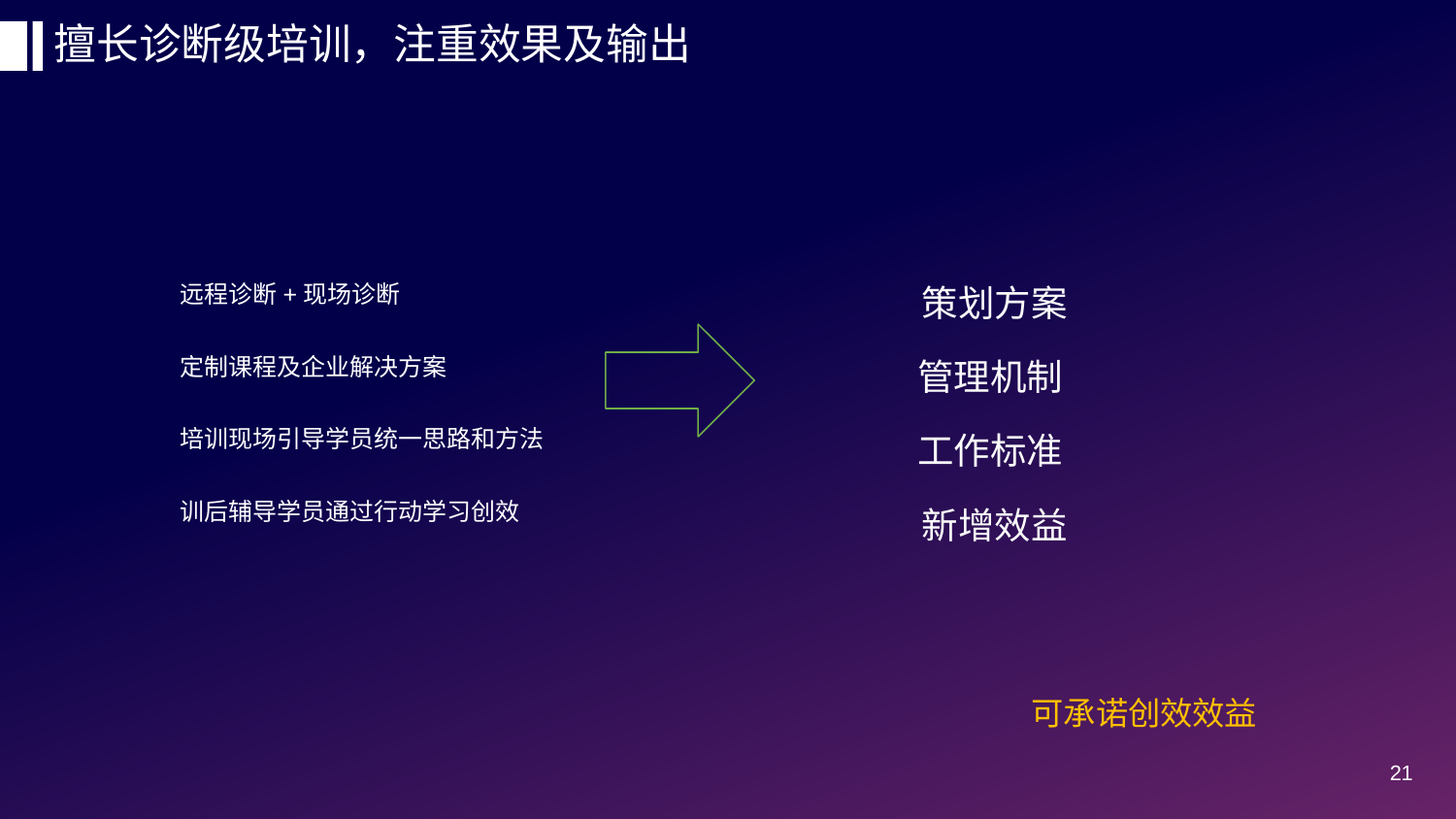

擅长诊断级培训，注重效果及输出

远程诊断+现场诊断
定制课程及企业解决方案
培训现场引导学员统一思路和方法
训后辅导学员通过行动学习创效
策划方案

管理机制
工作标准
新增效益
可承诺创效效益
21